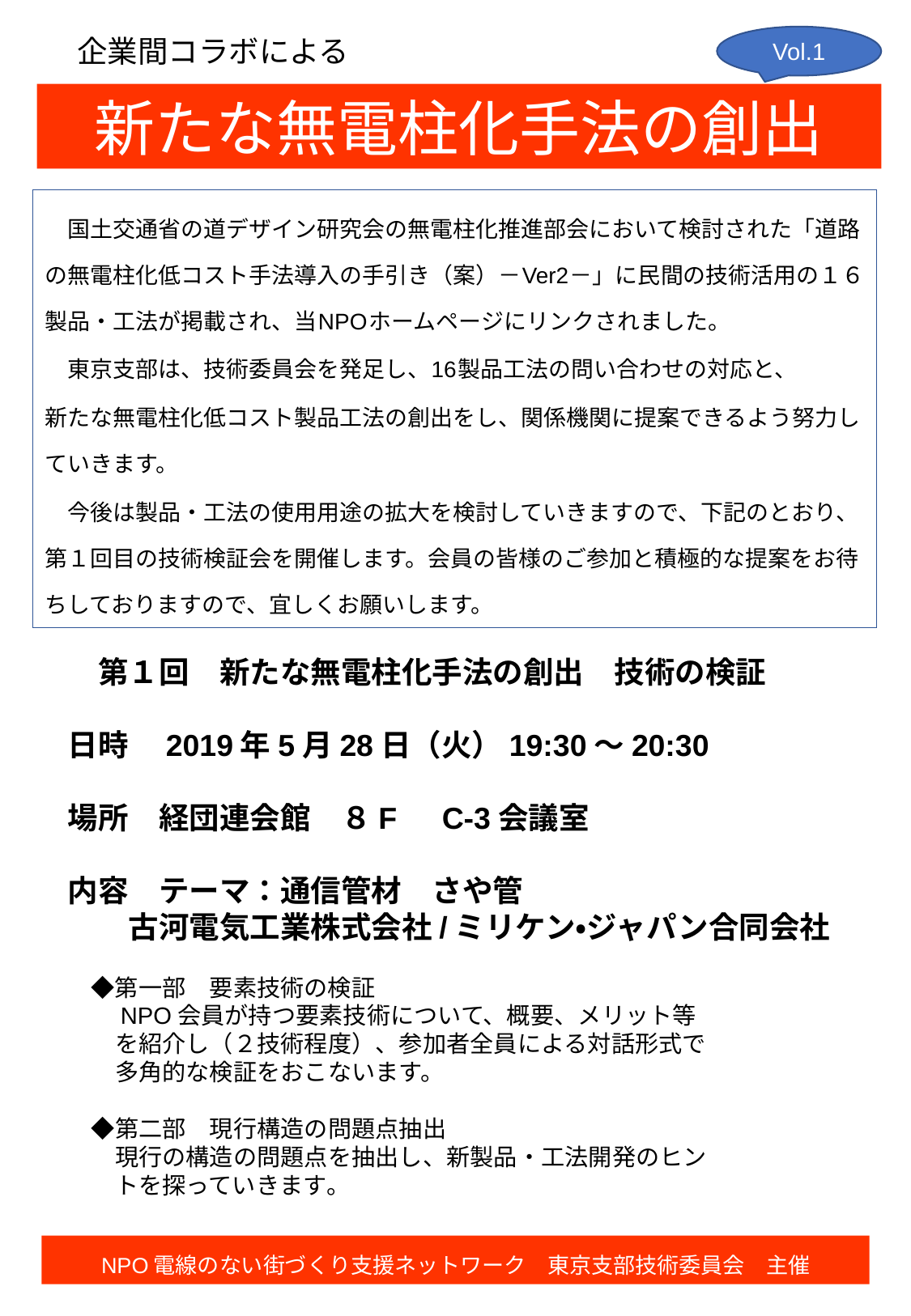

企業間コラボによる
Vol.1
新たな無電柱化手法の創出
　国土交通省の道デザイン研究会の無電柱化推進部会において検討された「道路の無電柱化低コスト手法導入の手引き（案）－Ver2－」に民間の技術活用の１６製品・工法が掲載され、当NPOホームページにリンクされました。
　東京支部は、技術委員会を発足し、16製品工法の問い合わせの対応と、
新たな無電柱化低コスト製品工法の創出をし、関係機関に提案できるよう努力していきます。
　今後は製品・工法の使用用途の拡大を検討していきますので、下記のとおり、第１回目の技術検証会を開催します。会員の皆様のご参加と積極的な提案をお待ちしておりますので、宜しくお願いします。

　第１回　新たな無電柱化手法の創出　技術の検証

日時　2019年5月28日（火）19:30～20:30

場所　経団連会館　８F　C-3会議室

内容　テーマ：通信管材　さや管
　　古河電気工業株式会社/ミリケン・ジャパン合同会社

　◆第一部　要素技術の検証
　　NPO会員が持つ要素技術について、概要、メリット等
　　を紹介し（２技術程度）、参加者全員による対話形式で
　　多角的な検証をおこないます。

　◆第二部　現行構造の問題点抽出
　　現行の構造の問題点を抽出し、新製品・工法開発のヒン
　　トを探っていきます。
# NPO電線のない街づくり支援ネットワーク　東京支部技術委員会　主催